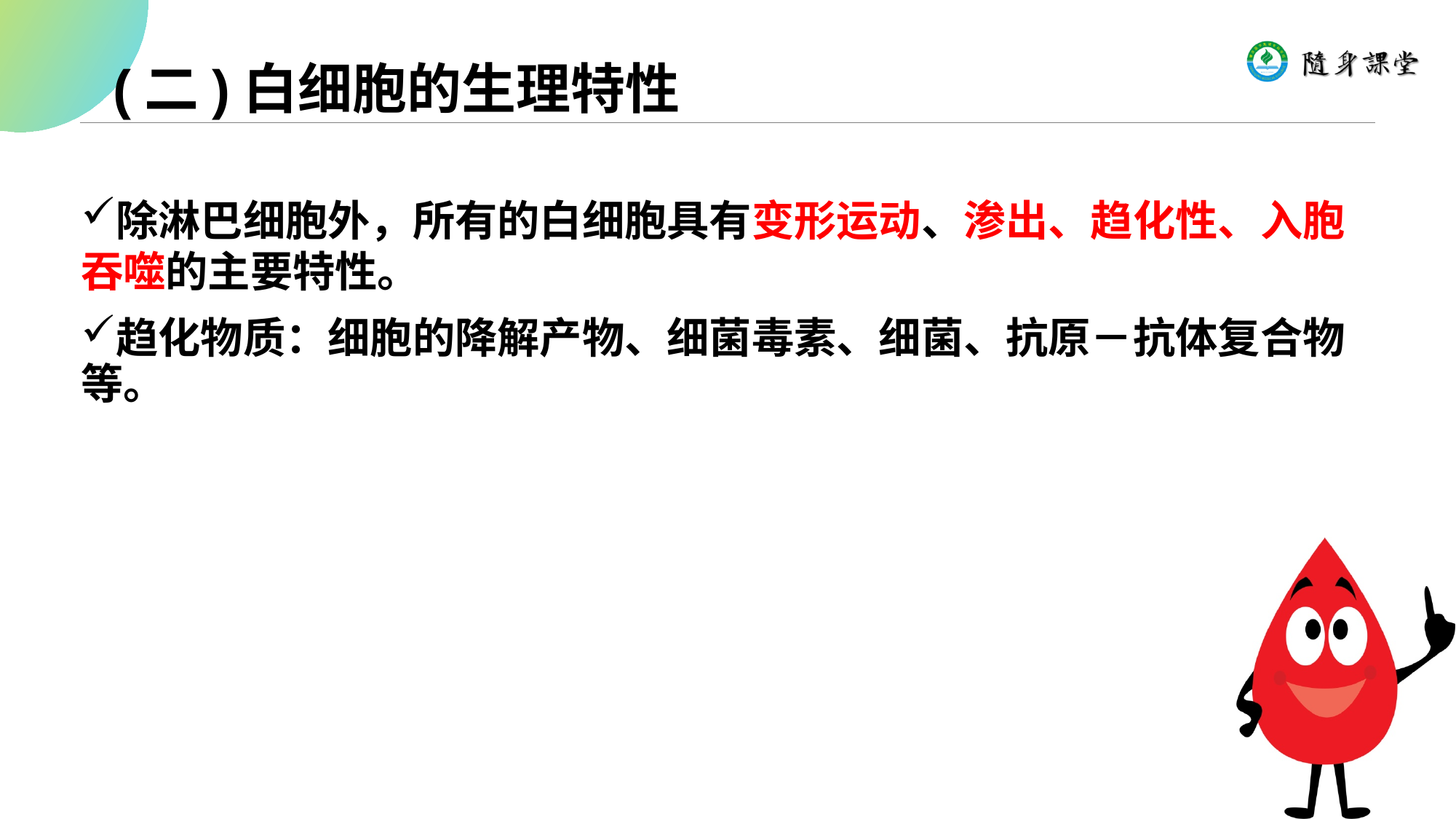

(二)白细胞的生理特性
除淋巴细胞外，所有的白细胞具有变形运动、渗出、趋化性、入胞吞噬的主要特性。
趋化物质：细胞的降解产物、细菌毒素、细菌、抗原－抗体复合物等。